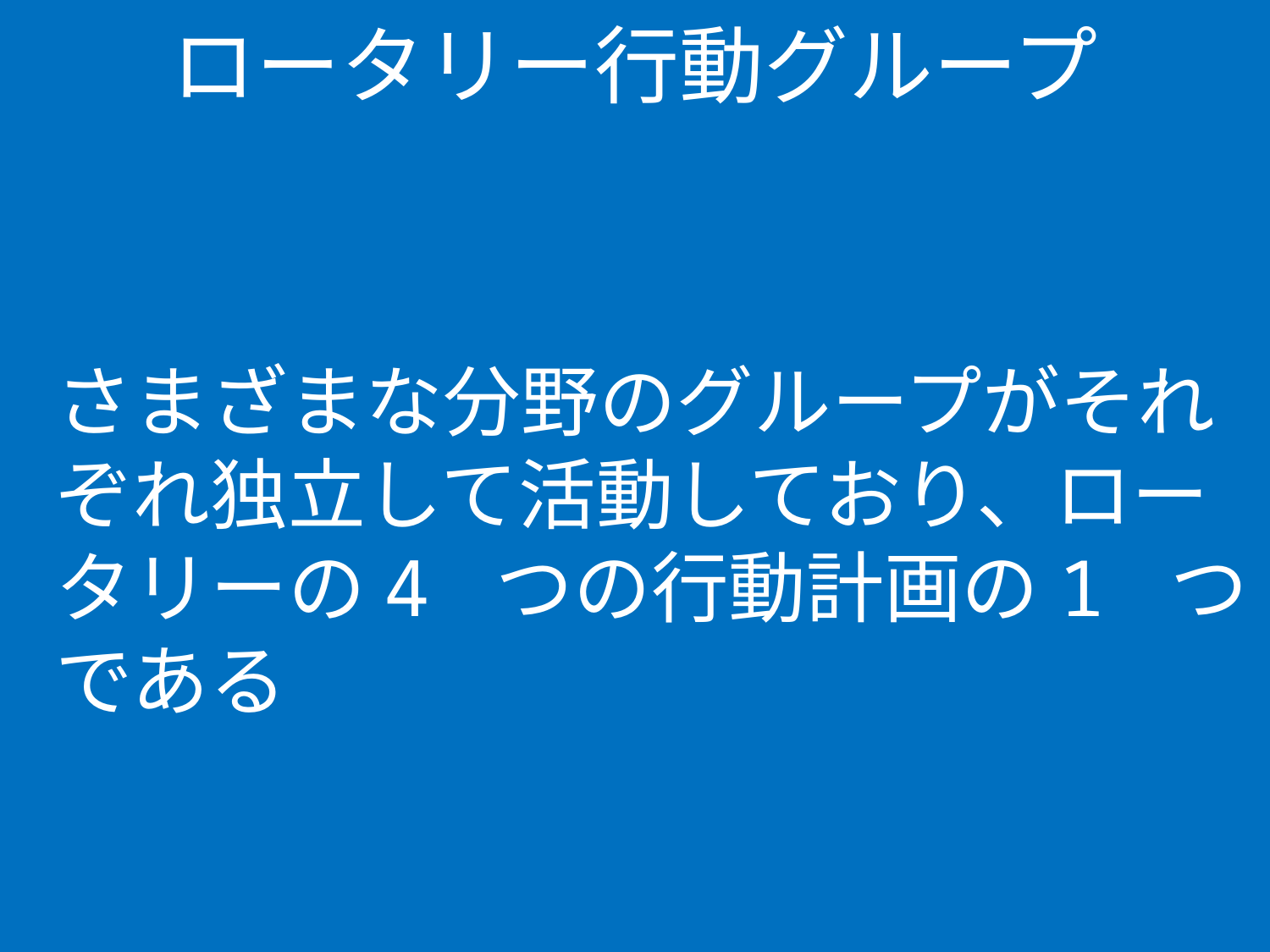

# ロータリー行動グループ
さまざまな分野のグループがそれぞれ独立して活動しており、ロータリーの4 つの行動計画の1 つである